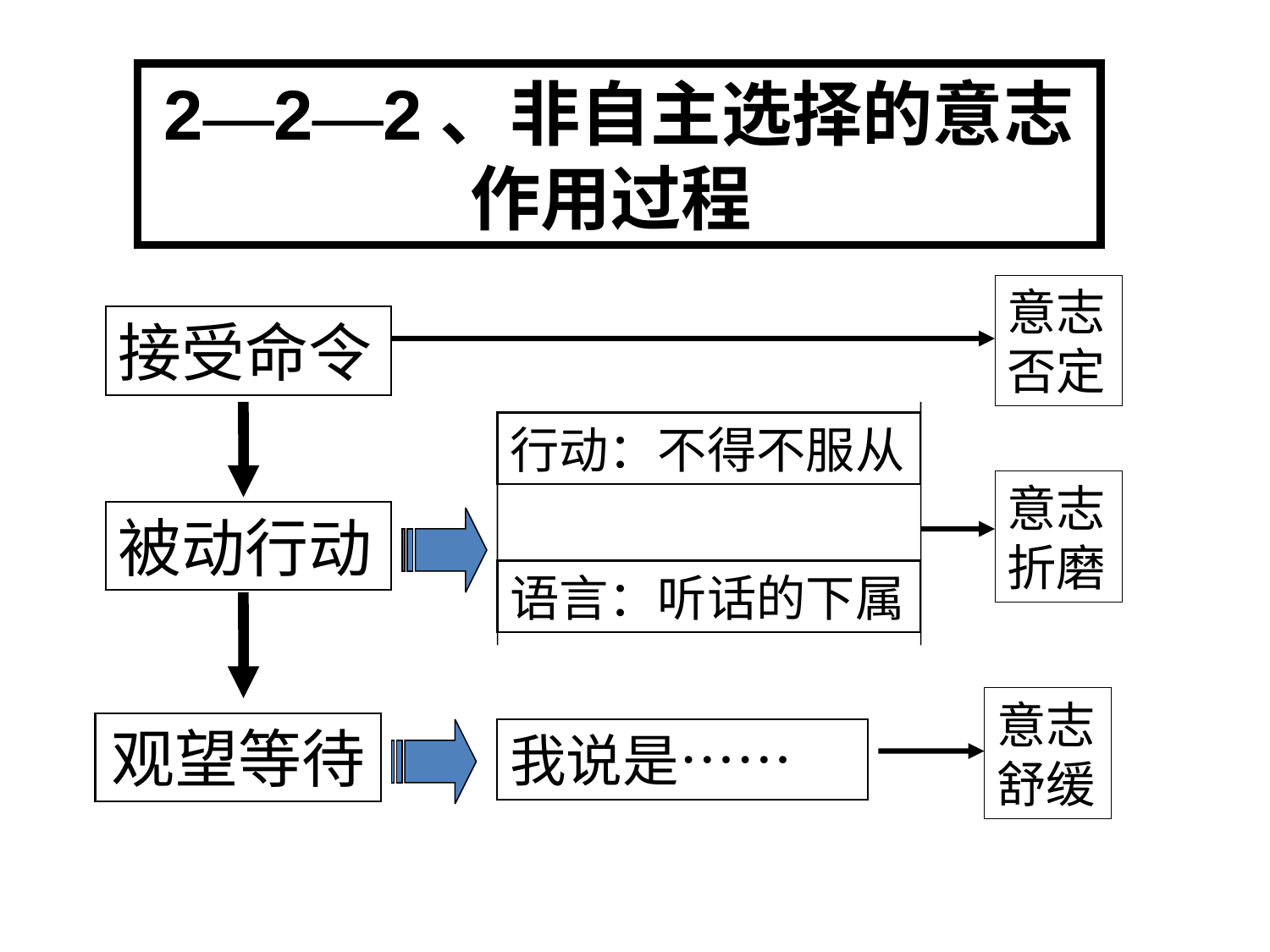

2—2—2、非自主选择的意志作用过程
意志否定
接受命令

行动：不得不服从

意志折磨
被动行动

语言：听话的下属

意志舒缓
观望等待

我说是……